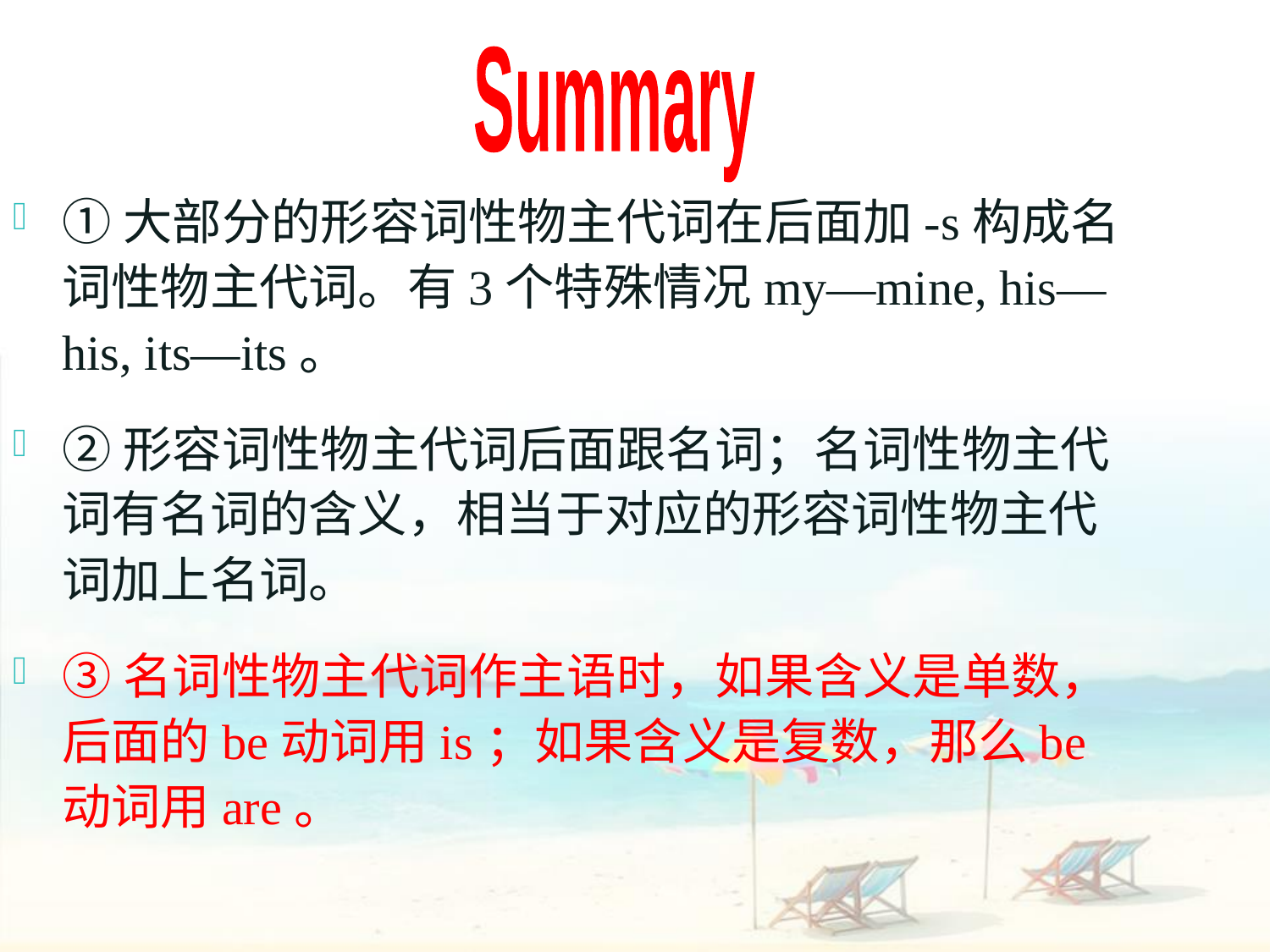

Summary
①大部分的形容词性物主代词在后面加-s构成名词性物主代词。有3个特殊情况my—mine, his—his, its—its。
②形容词性物主代词后面跟名词；名词性物主代词有名词的含义，相当于对应的形容词性物主代词加上名词。
③名词性物主代词作主语时，如果含义是单数，后面的be动词用is；如果含义是复数，那么be动词用are。